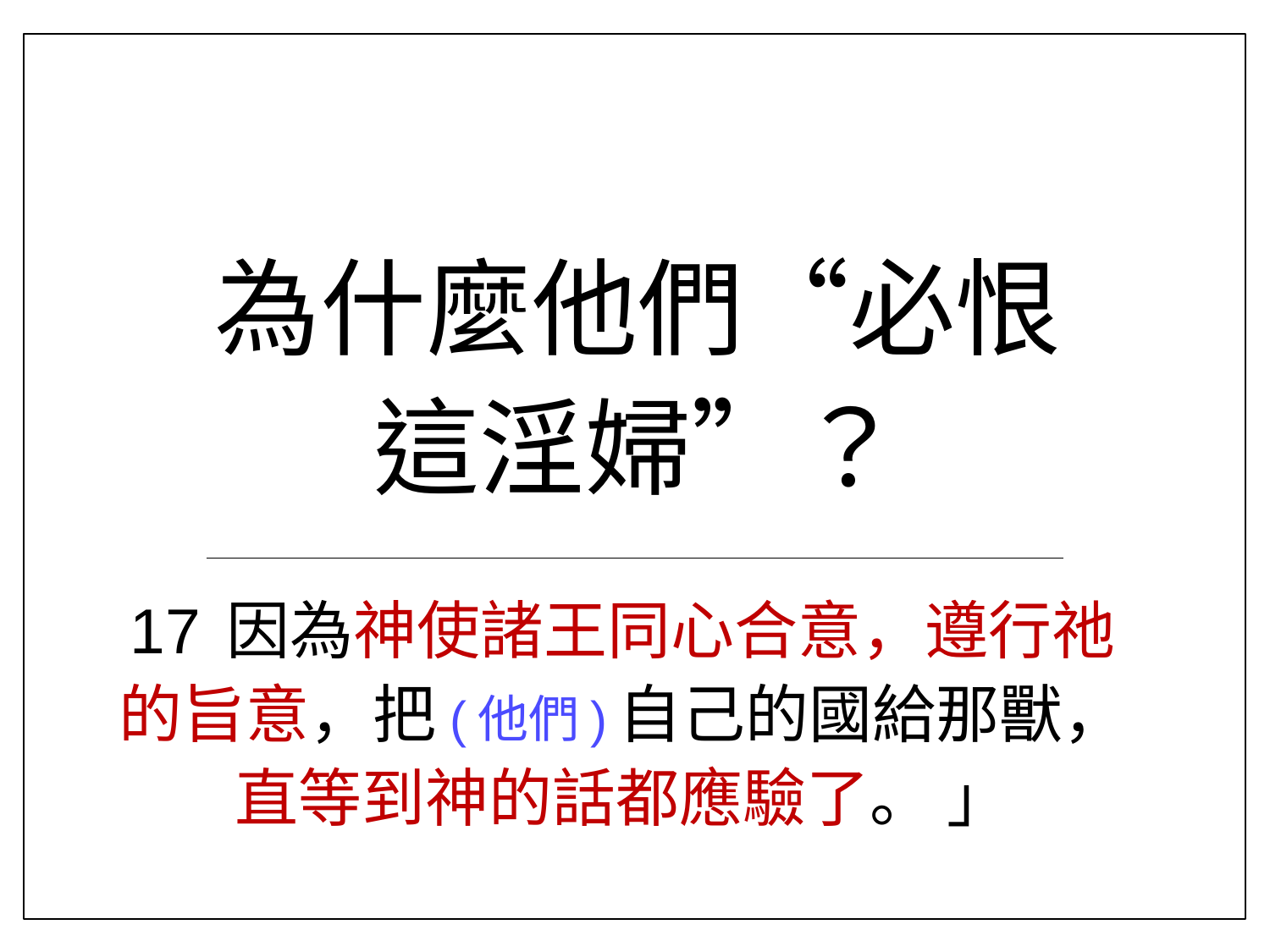

# 為什麼他們“必恨這淫婦”？
17 因為神使諸王同心合意，遵行祂的旨意，把(他們)自己的國給那獸，直等到神的話都應驗了。 」